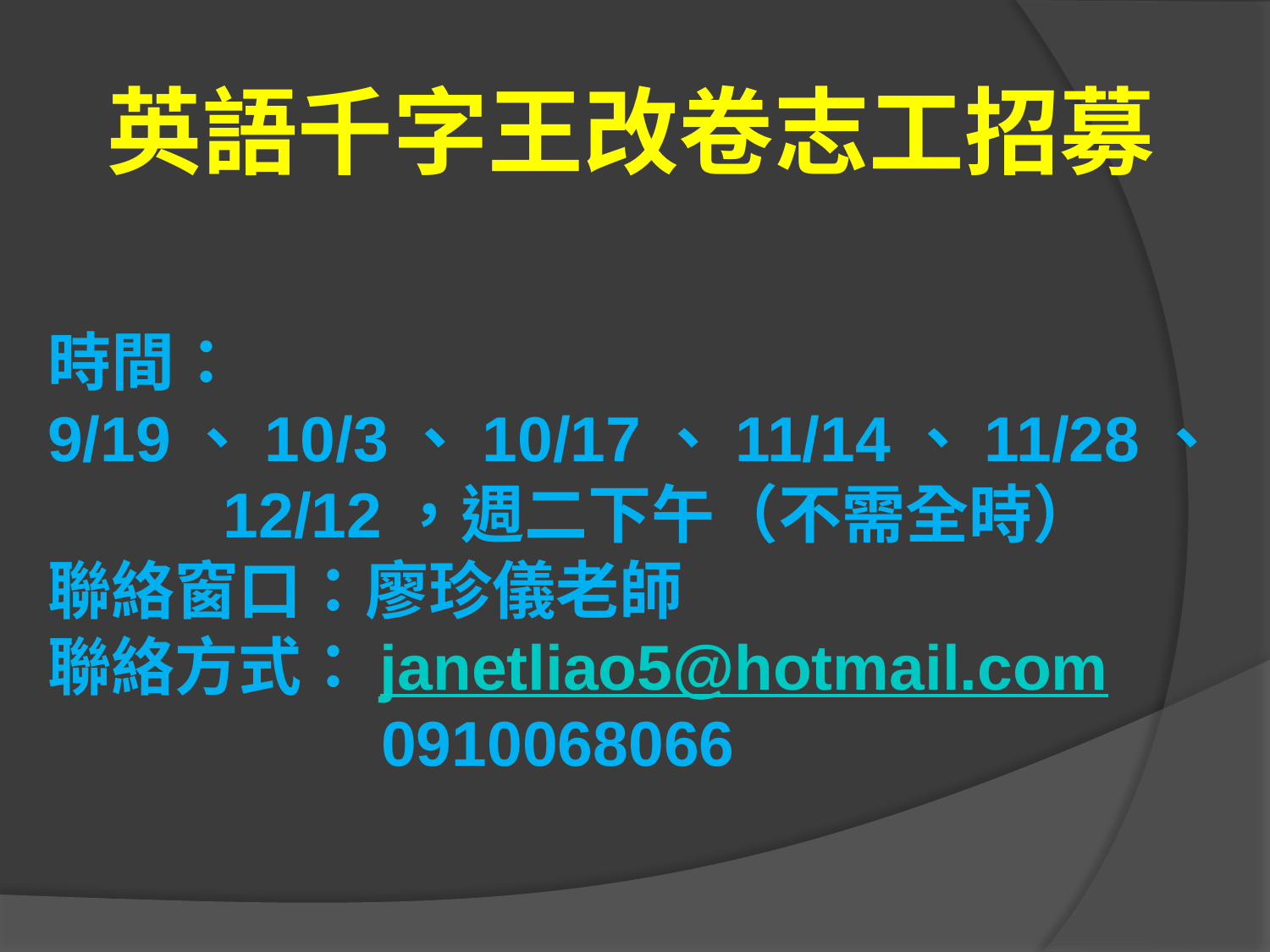

英語千字王改卷志工招募
時間：9/19、10/3、10/17、11/14、11/28、
          12/12，週二下午（不需全時）
聯絡窗口：廖珍儀老師
聯絡方式：janetliao5@hotmail.com
                   0910068066